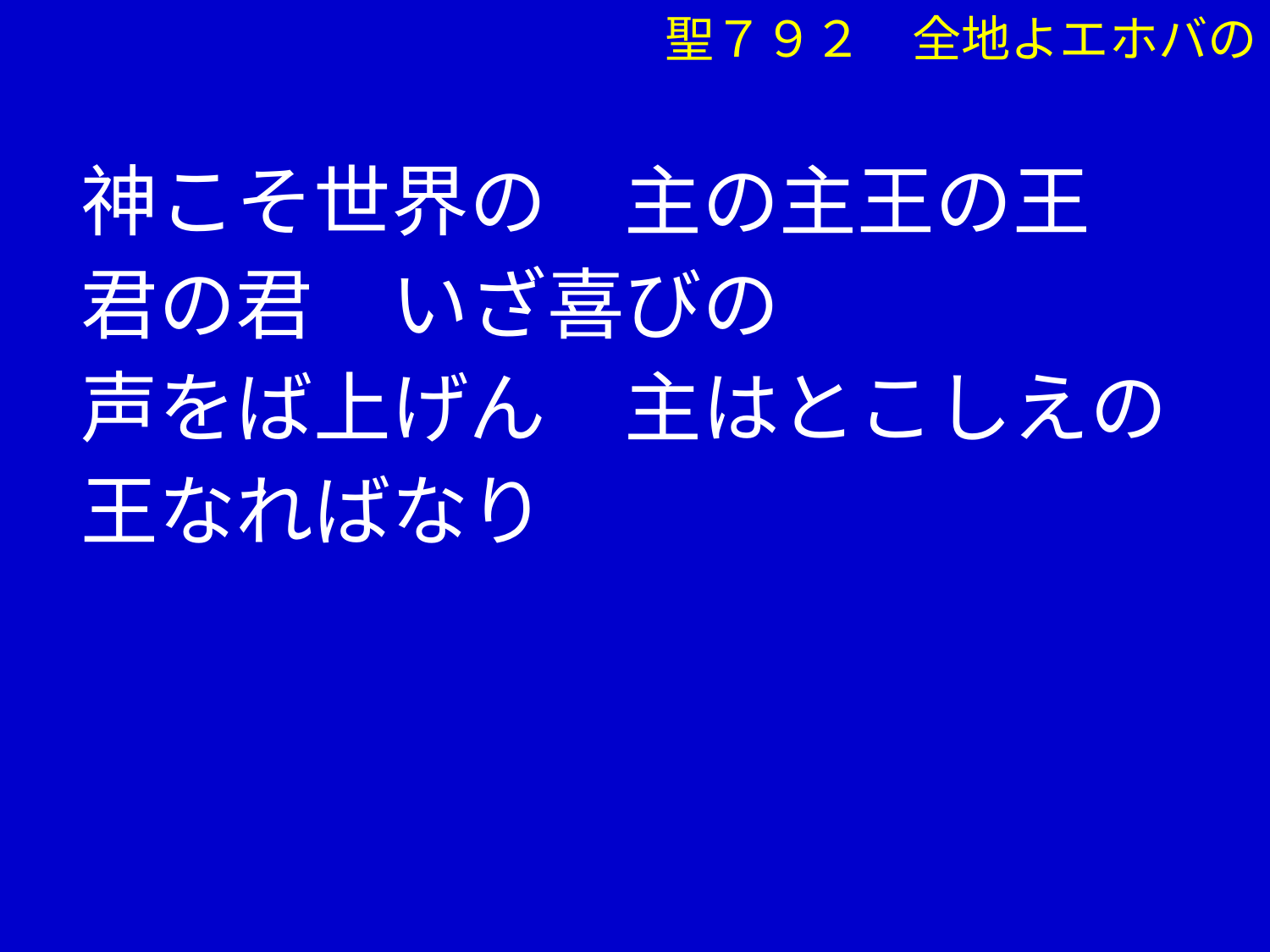

聖７９２　全地よエホバの

　 神こそ世界の　主の主王の王
　 君の君　いざ喜びの
　 声をば上げん　主はとこしえの
　 王なればなり